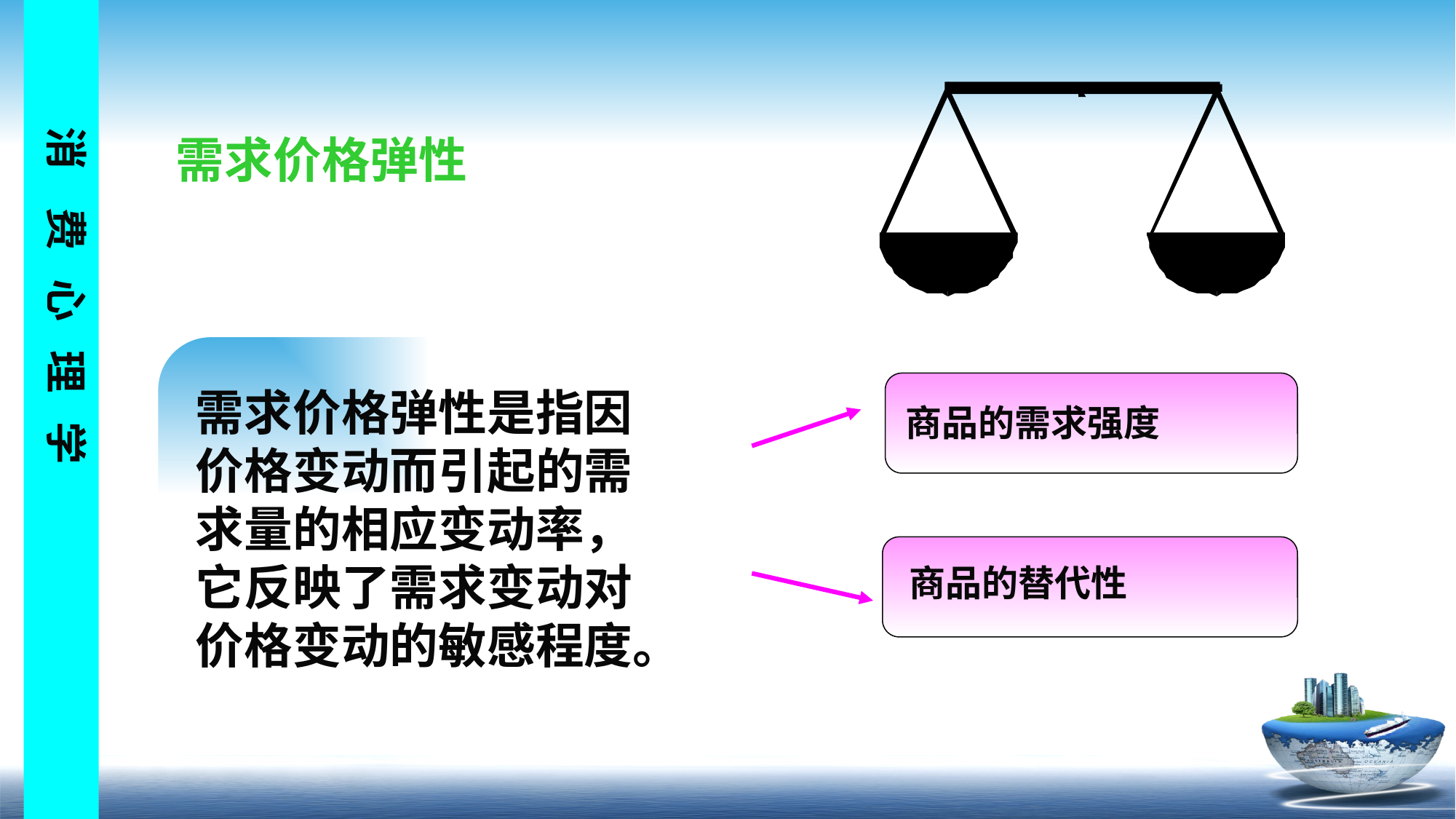

需求价格弹性

需求价格弹性是指因价格变动而引起的需求量的相应变动率，它反映了需求变动对价格变动的敏感程度。

商品的需求强度

  商品的替代性